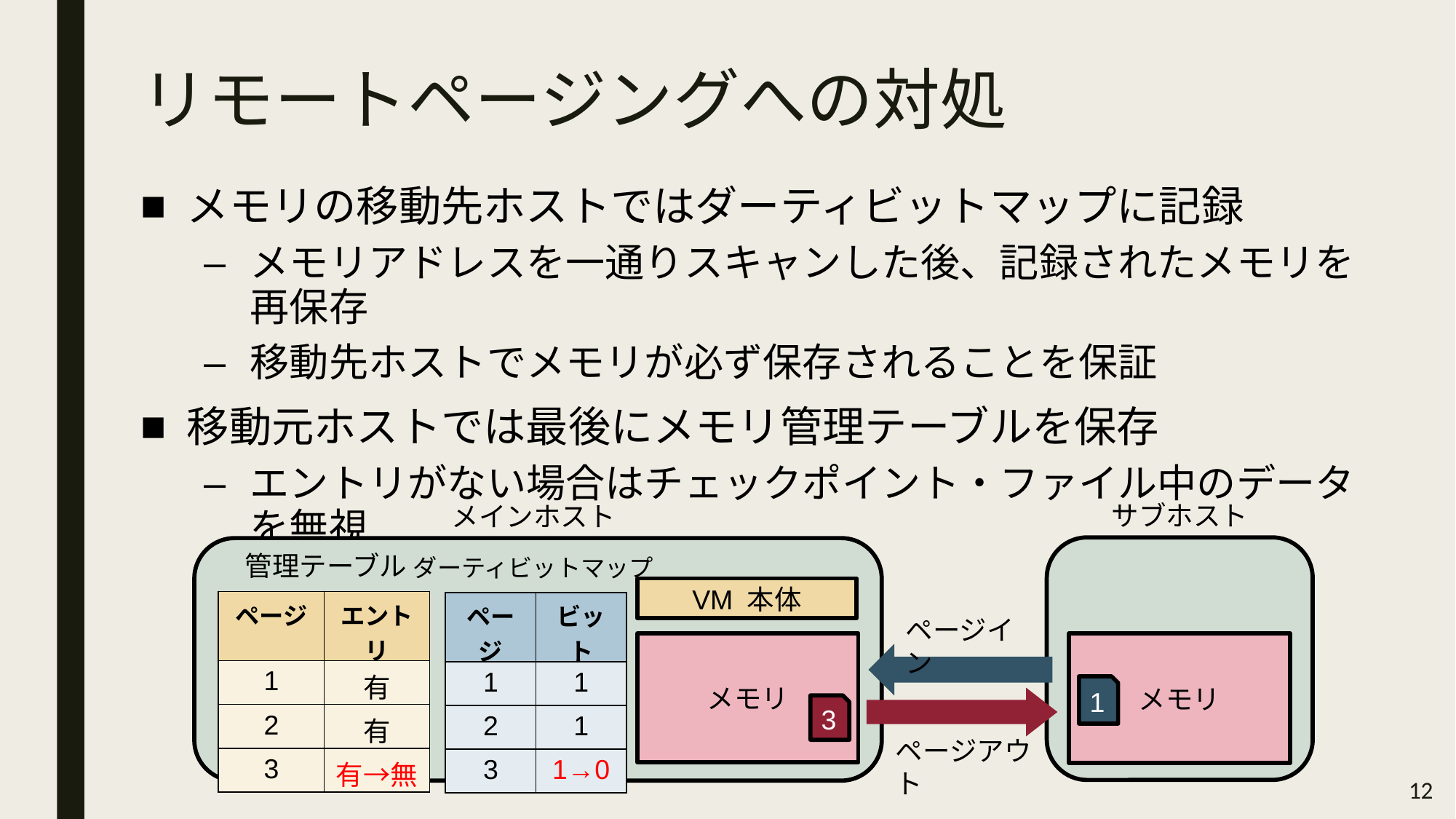

# リモートページングへの対処
メモリの移動先ホストではダーティビットマップに記録
メモリアドレスを一通りスキャンした後、記録されたメモリを再保存
移動先ホストでメモリが必ず保存されることを保証
移動元ホストでは最後にメモリ管理テーブルを保存
エントリがない場合はチェックポイント・ファイル中のデータを無視
サブホスト
メインホスト

管理テーブル
ダーティビットマップ
VM 本体
| ページ | エントリ |
| --- | --- |
| 1 | 無→有 |
| 2 | 有 |
| 3 | 有 |
| ページ | エントリ |
| --- | --- |
| 1 | 無 |
| 2 | 有 |
| 3 | 有 |
| ページ | エントリ |
| --- | --- |
| 1 | 有 |
| 2 | 有 |
| 3 | 有→無 |
| ページ | ビット |
| --- | --- |
| 1 | 0→1 |
| 2 | 1 |
| 3 | 1 |
| ページ | ビット |
| --- | --- |
| 1 | 1 |
| 2 | 1 |
| 3 | 1→0 |
| ページ | ビット |
| --- | --- |
| 1 | 0 |
| 2 | 1 |
| 3 | 1 |
ページイン
メモリ
メモリ

1

3
ページアウト
12